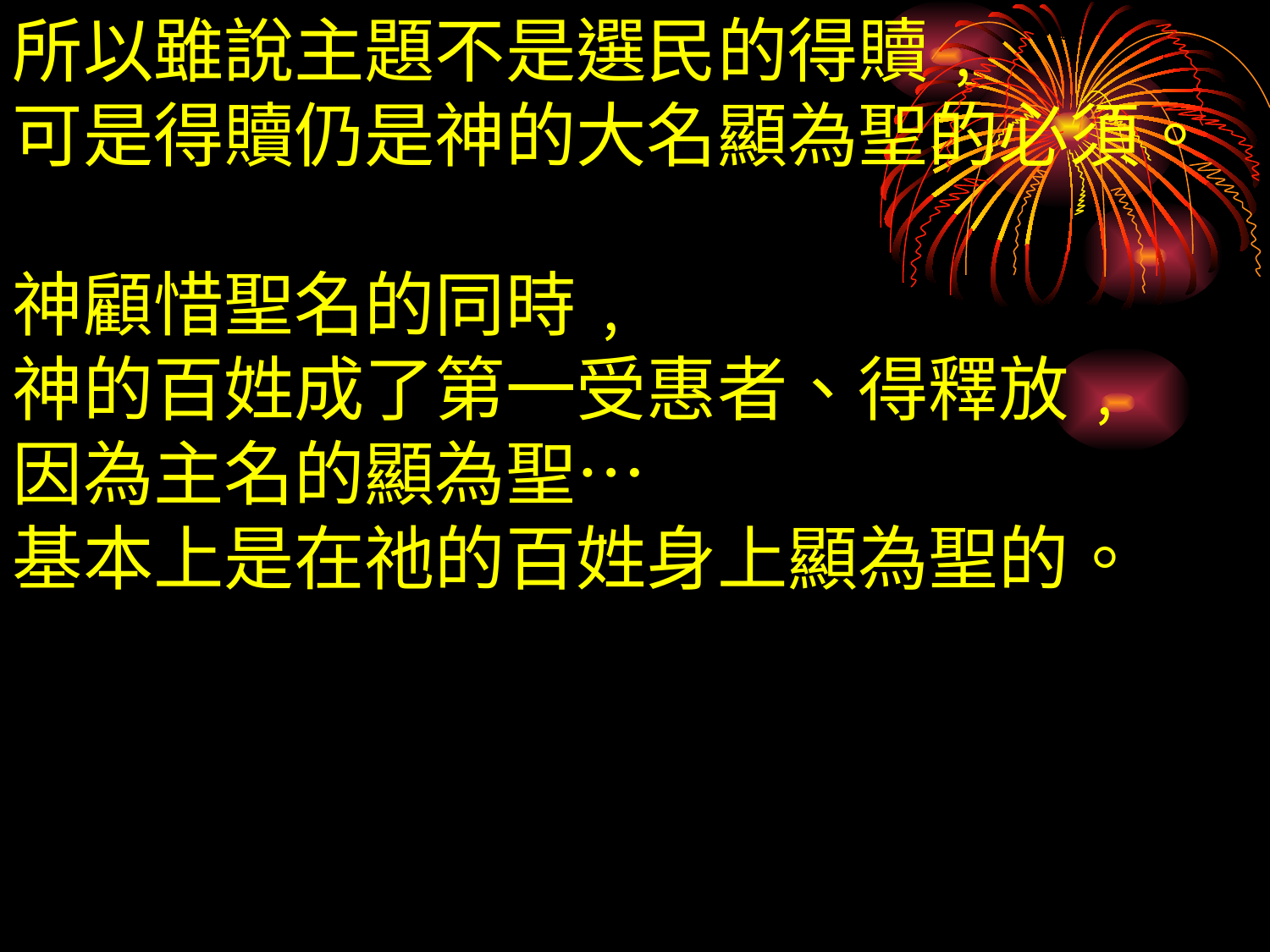

所以雖說主題不是選民的得贖﹐
可是得贖仍是神的大名顯為聖的必須。

神顧惜聖名的同時﹐
神的百姓成了第一受惠者、得釋放﹐
因為主名的顯為聖…
基本上是在祂的百姓身上顯為聖的。